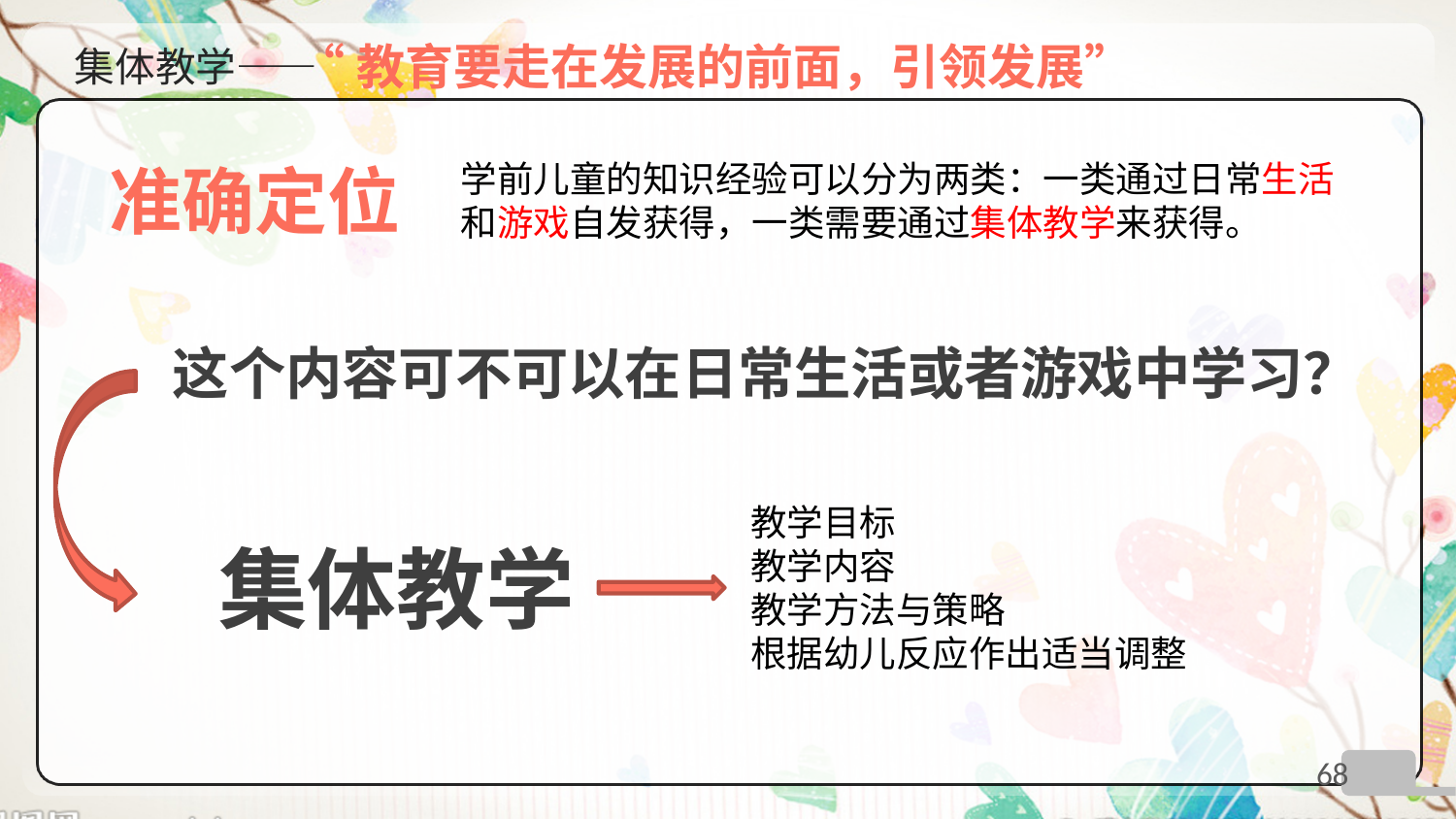

“教育要走在发展的前面，引领发展”
# 集体教学——
准确定位
学前儿童的知识经验可以分为两类：一类通过日常生活和游戏自发获得，一类需要通过集体教学来获得。
这个内容可不可以在日常生活或者游戏中学习？

教学目标
教学内容
教学方法与策略
根据幼儿反应作出适当调整
集体教学